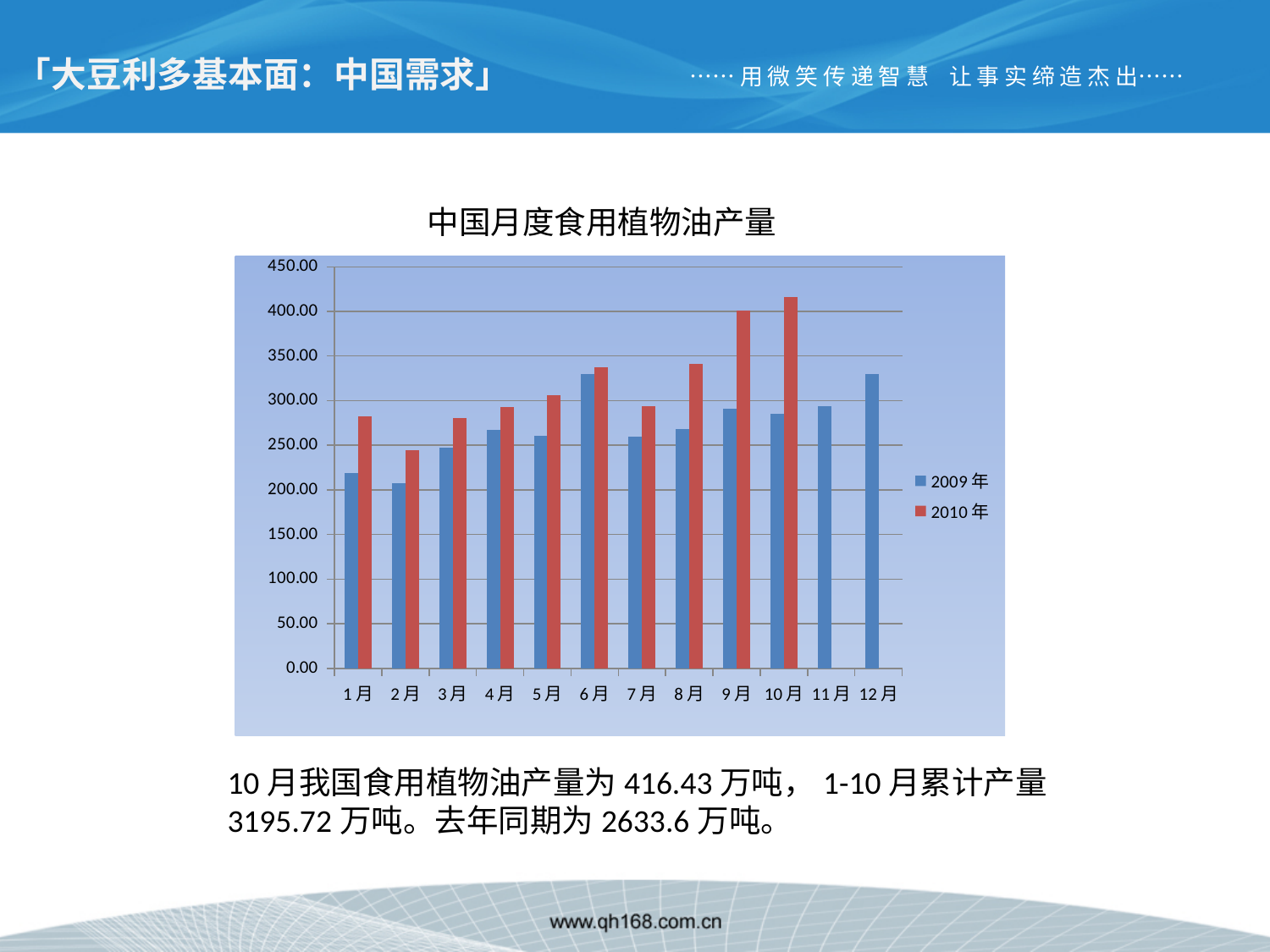

「大豆利多基本面：中国需求」
……用 微 笑 传 递 智 慧    让 事 实 缔 造 杰 出……
中国月度食用植物油产量

### Chart

| Category | 2009年 | 2010年 |
|---|---|---|
| 1月 | 218.4431 | 282.8184 |
| 2月 | 207.1676 | 244.0974000000002 |
| 3月 | 247.5919 | 280.865 |
| 4月 | 267.5937999999995 | 293.01129999999955 |
| 5月 | 260.2774999999997 | 306.0023 |
| 6月 | 329.41379999999924 | 337.0926 |
| 7月 | 259.32139999999924 | 294.074 |
| 8月 | 267.8175 | 340.76819999999924 |
| 9月 | 290.5636999999999 | 400.5602999999999 |
| 10月 | 285.4144999999997 | 416.4260999999992 |
| 11月 | 293.47689999999955 | None |
| 12月 | 329.5470000000001 | None |
10月我国食用植物油产量为416.43万吨，1-10月累计产量3195.72万吨。去年同期为2633.6万吨。